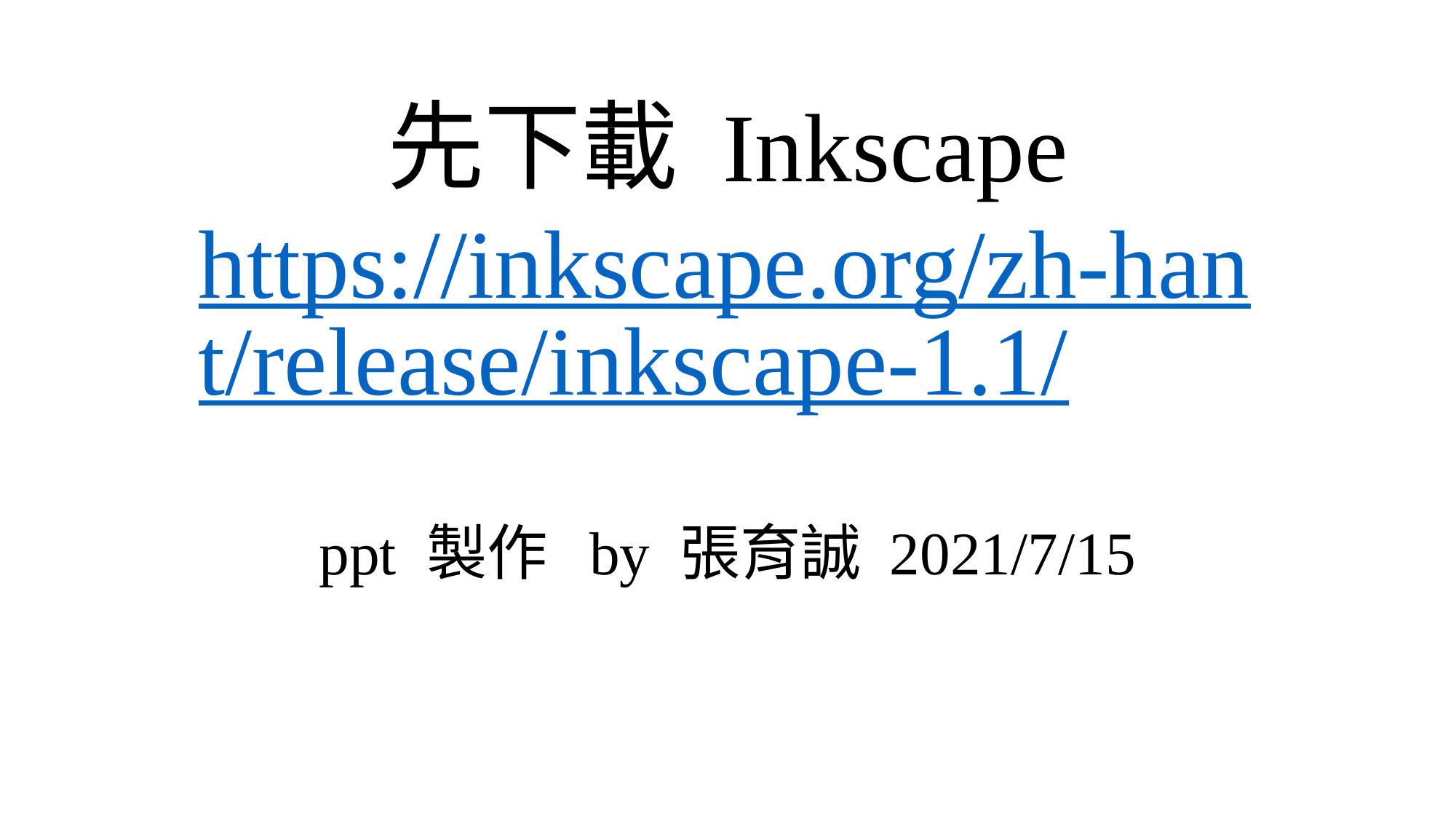

先下載 Inkscape
https://inkscape.org/zh-hant/release/inkscape-1.1/
ppt 製作  by 張育誠 2021/7/15